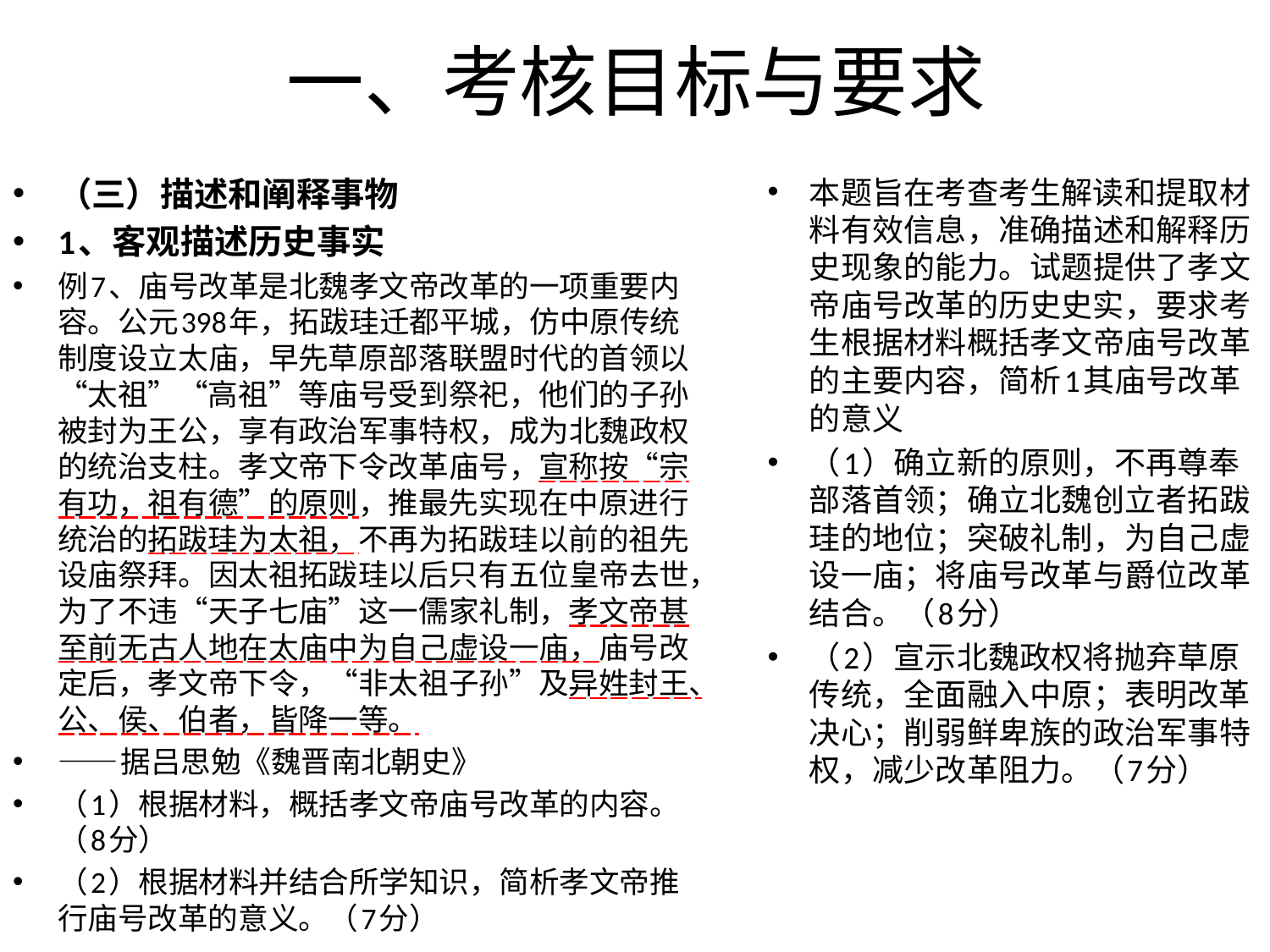

# 一、考核目标与要求
（三）描述和阐释事物
1、客观描述历史事实
例7、庙号改革是北魏孝文帝改革的一项重要内容。公元398年，拓跋珪迁都平城，仿中原传统制度设立太庙，早先草原部落联盟时代的首领以“太祖”“高祖”等庙号受到祭祀，他们的子孙被封为王公，享有政治军事特权，成为北魏政权的统治支柱。孝文帝下令改革庙号，宣称按“宗有功，祖有德”的原则，推最先实现在中原进行统治的拓跋珪为太祖，不再为拓跋珪以前的祖先设庙祭拜。因太祖拓跋珪以后只有五位皇帝去世，为了不违“天子七庙”这一儒家礼制，孝文帝甚至前无古人地在太庙中为自己虚设一庙，庙号改定后，孝文帝下令，“非太祖子孙”及异姓封王、公、侯、伯者，皆降一等。
——据吕思勉《魏晋南北朝史》
（1）根据材料，概括孝文帝庙号改革的内容。（8分）
（2）根据材料并结合所学知识，简析孝文帝推行庙号改革的意义。（7分）

本题旨在考查考生解读和提取材料有效信息，准确描述和解释历史现象的能力。试题提供了孝文帝庙号改革的历史史实，要求考生根据材料概括孝文帝庙号改革的主要内容，简析1其庙号改革的意义
（1）确立新的原则，不再尊奉部落首领；确立北魏创立者拓跋珪的地位；突破礼制，为自己虚设一庙；将庙号改革与爵位改革结合。（8分）
（2）宣示北魏政权将抛弃草原传统，全面融入中原；表明改革决心；削弱鲜卑族的政治军事特权，减少改革阻力。（7分）